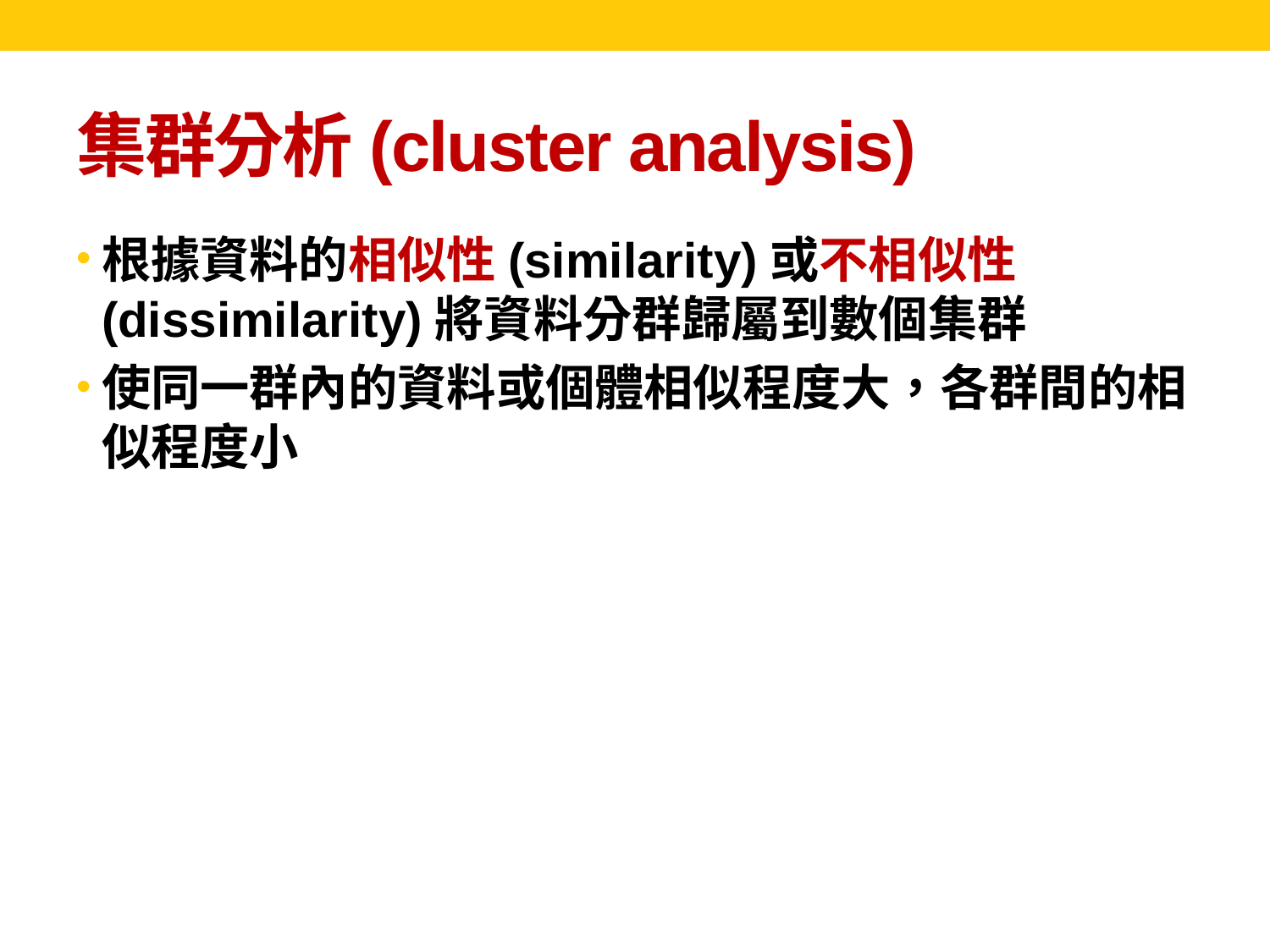

# 集群分析(cluster analysis)
根據資料的相似性(similarity)或不相似性(dissimilarity)將資料分群歸屬到數個集群
使同一群內的資料或個體相似程度大，各群間的相似程度小